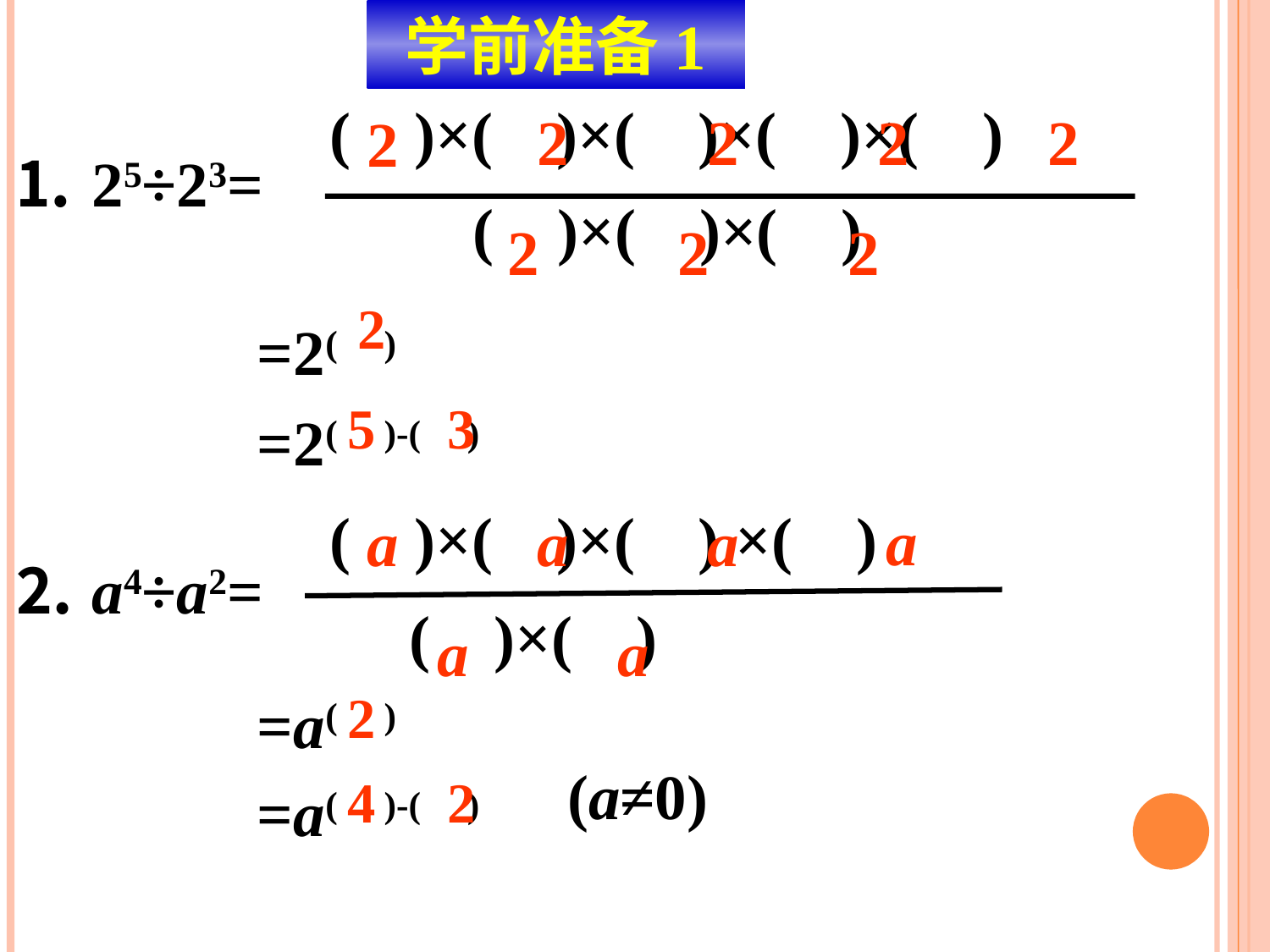

学前准备1
2
2
2
2
2
                    (    )×(    )×(    )×(    )×(    )
⒈ 25÷23=
                             (    )×(    )×(    )

2
2
2
2
=2(     )
5
3
=2(     )-(     )
a
a
a
a
                    (    )×(    )×(    ) ×(    )
⒉ a4÷a2=
                         (    )×(    )

a
a
2
=a(     )
(a≠0)
4
2
=a(     )-(     )